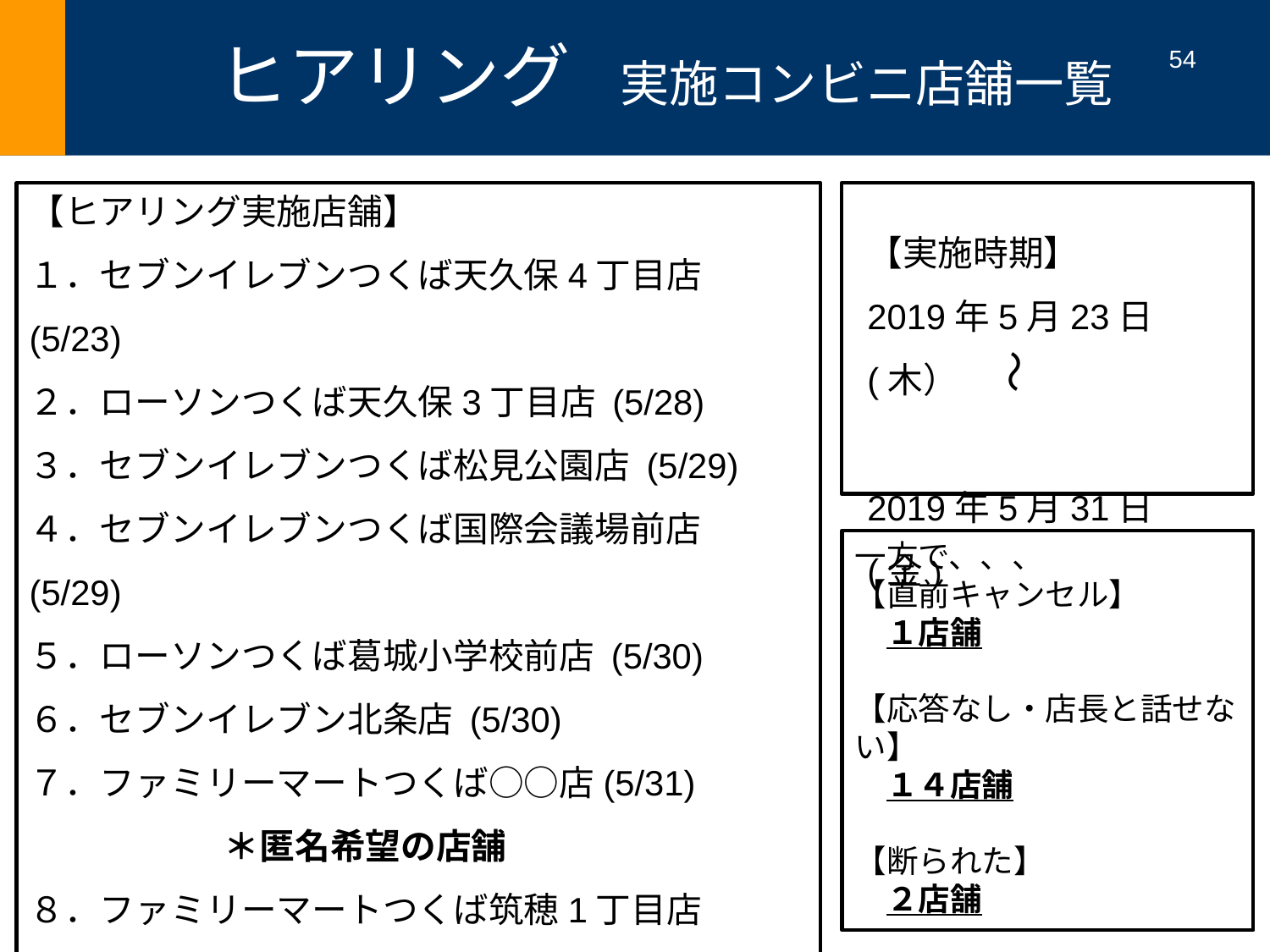

ヒアリング　実施コンビニ店舗一覧
54
【ヒアリング実施店舗】
１．セブンイレブンつくば天久保4丁目店 (5/23)
２．ローソンつくば天久保3丁目店 (5/28)
３．セブンイレブンつくば松見公園店 (5/29)
４．セブンイレブンつくば国際会議場前店 (5/29)
５．ローソンつくば葛城小学校前店 (5/30)
６．セブンイレブン北条店 (5/30)
７．ファミリーマートつくば○○店(5/31)
＊匿名希望の店舗
８．ファミリーマートつくば筑穂1丁目店 (5/31)
９．セブンイレブンつくば平塚店 (5/31)
　　　　　　　　　　　　　　 　計９店舗
日
【実施時期】
2019年5月23日(木）

2019年5月31日(金)
～
一方で、、、
【直前キャンセル】
　１店舗

【応答なし・店長と話せない】
　１４店舗

【断られた】
　２店舗